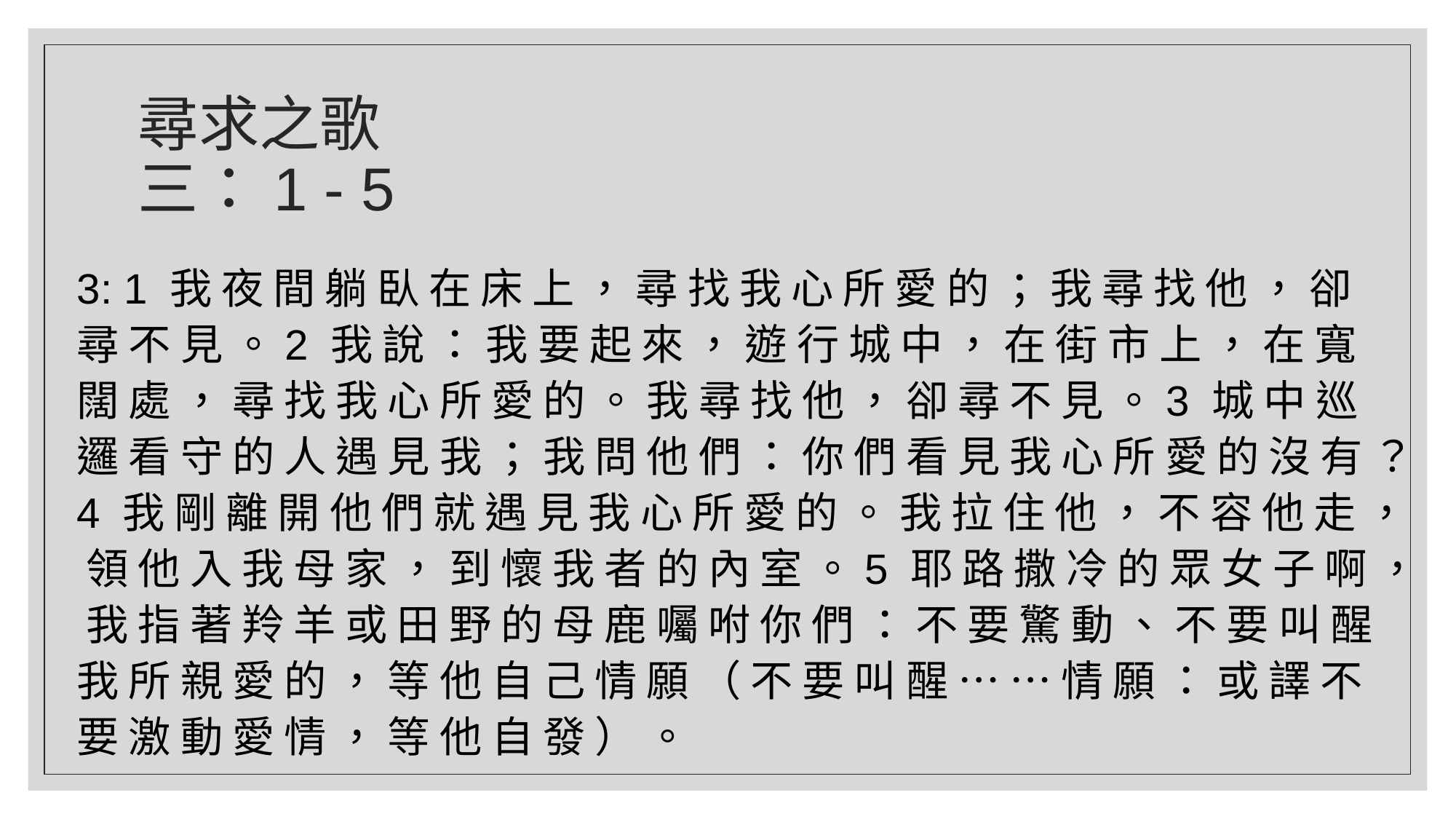

# 尋求之歌 三：1 - 5
3: 1 我 夜 間 躺 臥 在 床 上 ， 尋 找 我 心 所 愛 的 ； 我 尋 找 他 ， 卻 尋 不 見 。2 我 說 ： 我 要 起 來 ， 遊 行 城 中 ， 在 街 市 上 ， 在 寬 闊 處 ， 尋 找 我 心 所 愛 的 。 我 尋 找 他 ， 卻 尋 不 見 。3 城 中 巡 邏 看 守 的 人 遇 見 我 ； 我 問 他 們 ： 你 們 看 見 我 心 所 愛 的 沒 有 ？4 我 剛 離 開 他 們 就 遇 見 我 心 所 愛 的 。 我 拉 住 他 ， 不 容 他 走 ， 領 他 入 我 母 家 ， 到 懷 我 者 的 內 室 。5 耶 路 撒 冷 的 眾 女 子 啊 ， 我 指 著 羚 羊 或 田 野 的 母 鹿 囑 咐 你 們 ： 不 要 驚 動 、 不 要 叫 醒 我 所 親 愛 的 ， 等 他 自 己 情 願 （ 不 要 叫 醒 … … 情 願 ： 或 譯 不 要 激 動 愛 情 ， 等 他 自 發 ） 。